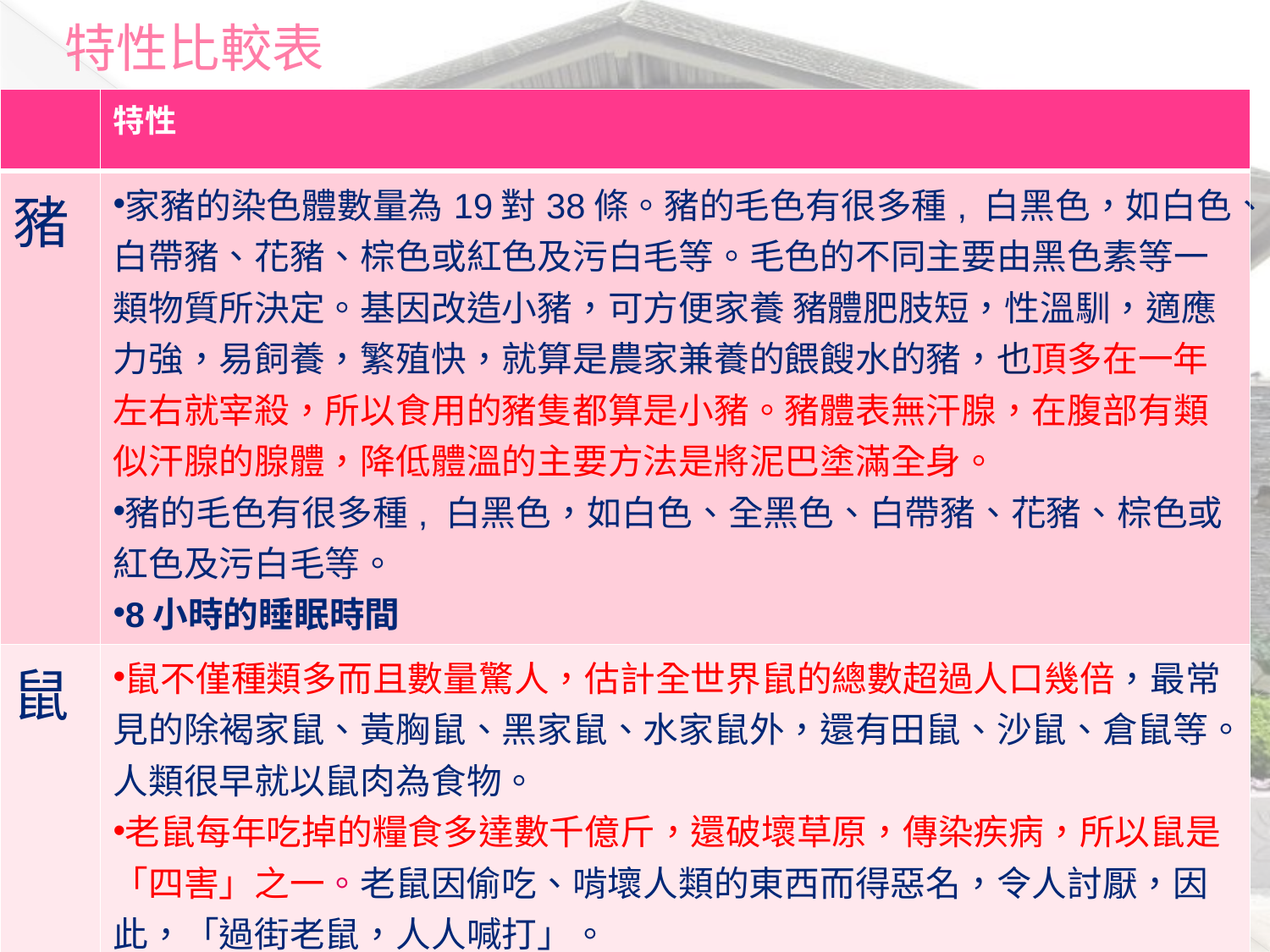

# 特性比較表
|  | 特性 |
| --- | --- |
| 豬 | 家豬的染色體數量為19對38條。豬的毛色有很多種, 白黑色，如白色、白帶豬、花豬、棕色或紅色及污白毛等。毛色的不同主要由黑色素等一類物質所決定。基因改造小豬，可方便家養 豬體肥肢短，性溫馴，適應力強，易飼養，繁殖快，就算是農家兼養的餵餿水的豬，也頂多在一年左右就宰殺，所以食用的豬隻都算是小豬。豬體表無汗腺，在腹部有類似汗腺的腺體，降低體溫的主要方法是將泥巴塗滿全身。 豬的毛色有很多種, 白黑色，如白色、全黑色、白帶豬、花豬、棕色或紅色及污白毛等。 8小時的睡眠時間 |
| 鼠 | 鼠不僅種類多而且數量驚人，估計全世界鼠的總數超過人口幾倍，最常見的除褐家鼠、黃胸鼠、黑家鼠、水家鼠外，還有田鼠、沙鼠、倉鼠等。人類很早就以鼠肉為食物。 老鼠每年吃掉的糧食多達數千億斤，還破壞草原，傳染疾病，所以鼠是「四害」之一。老鼠因偷吃、啃壞人類的東西而得惡名，令人討厭，因此，「過街老鼠，人人喊打」。 影片8分40~12分30 12.6小時的睡眠時間 |